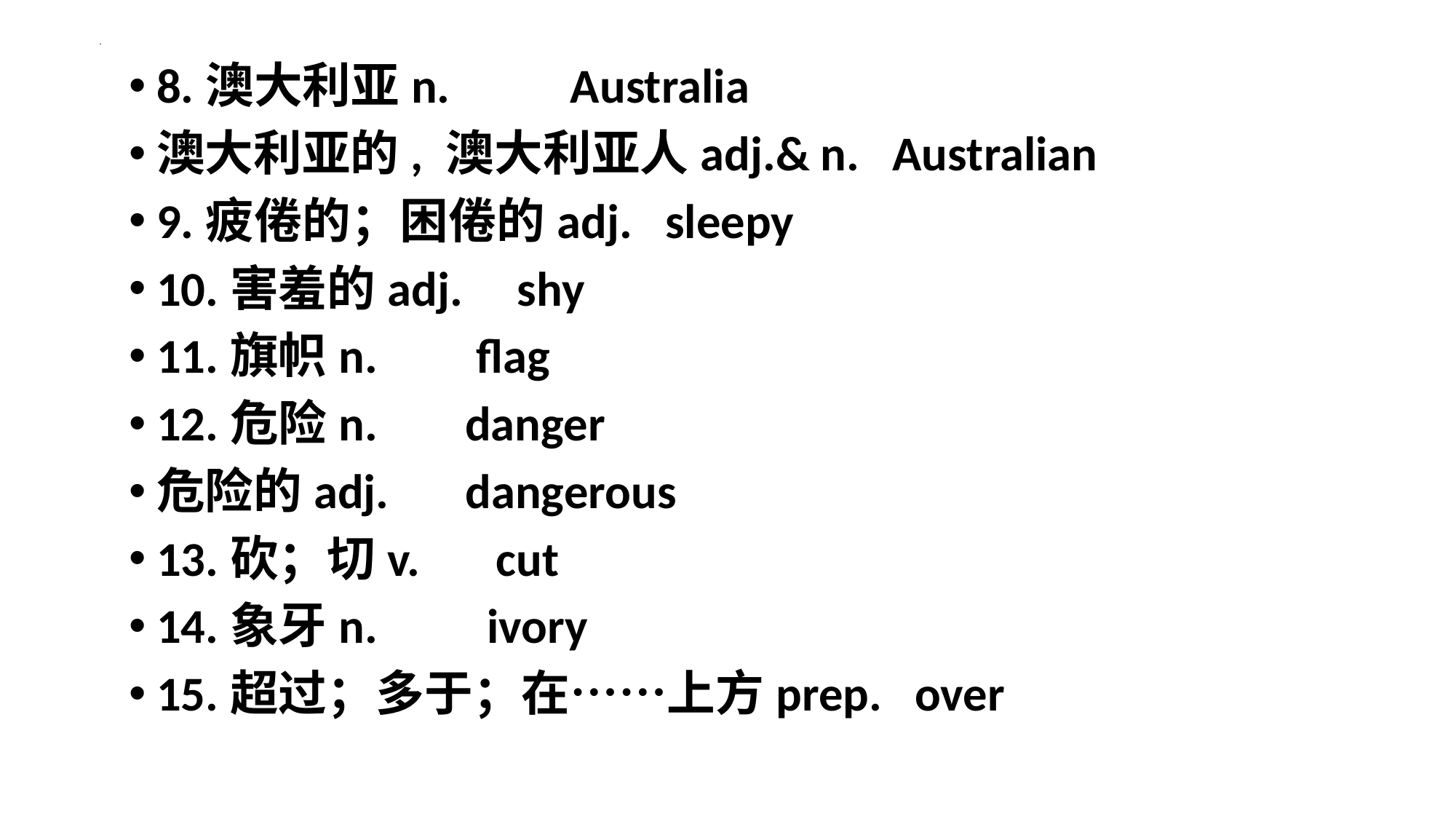

8.澳大利亚n.           Australia
澳大利亚的, 澳大利亚人adj.& n.   Australian
9.疲倦的；困倦的adj.   sleepy
10.害羞的adj.     shy
11.旗帜n.         flag
12.危险n.        danger
危险的adj.       dangerous
13.砍；切v.       cut
14.象牙n.          ivory
15.超过；多于；在……上方prep.   over